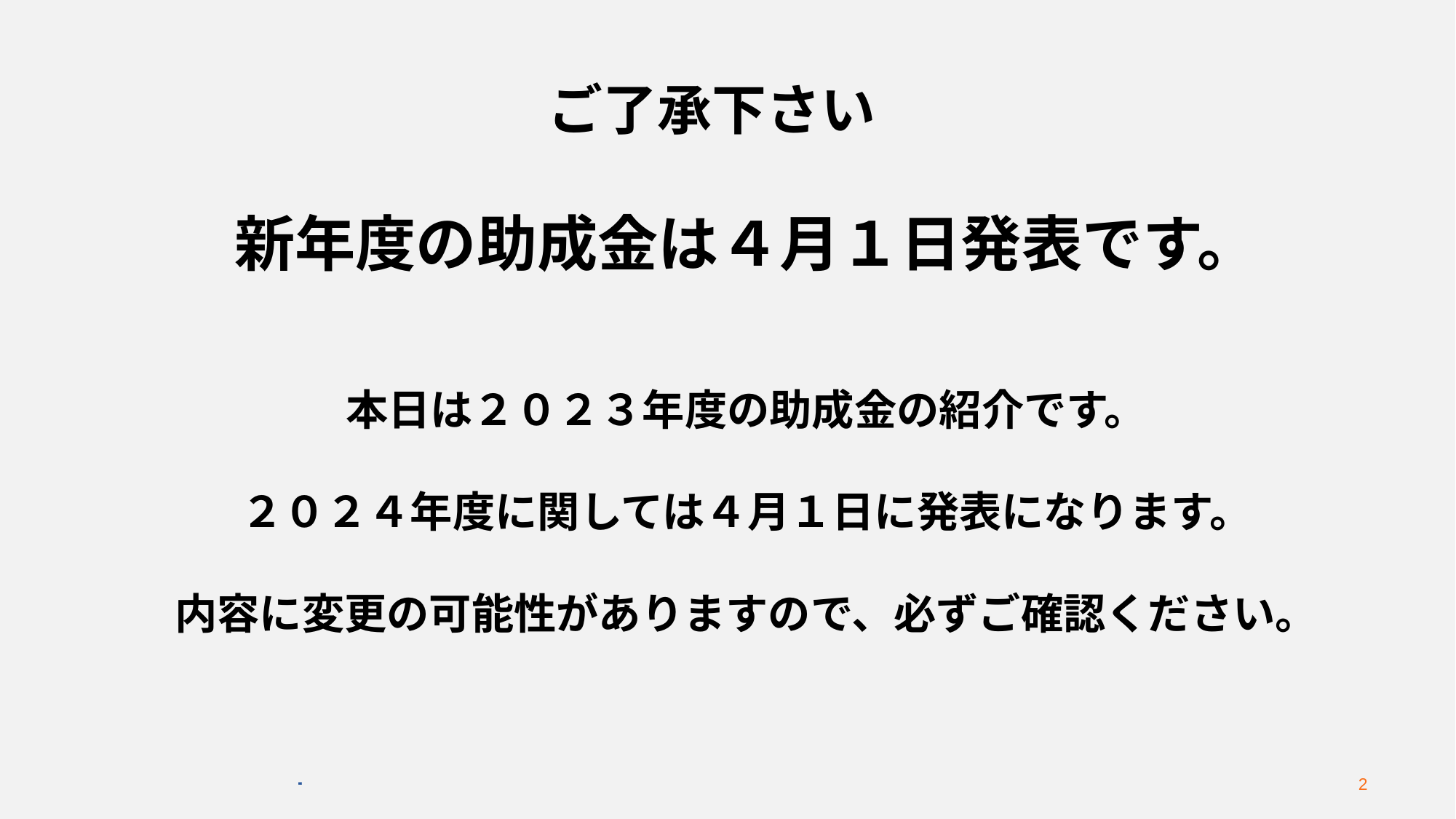

# ご了承下さい
新年度の助成金は４月１日発表です。
本日は２０２３年度の助成金の紹介です。
２０２４年度に関しては４月１日に発表になります。
内容に変更の可能性がありますので、必ずご確認ください。